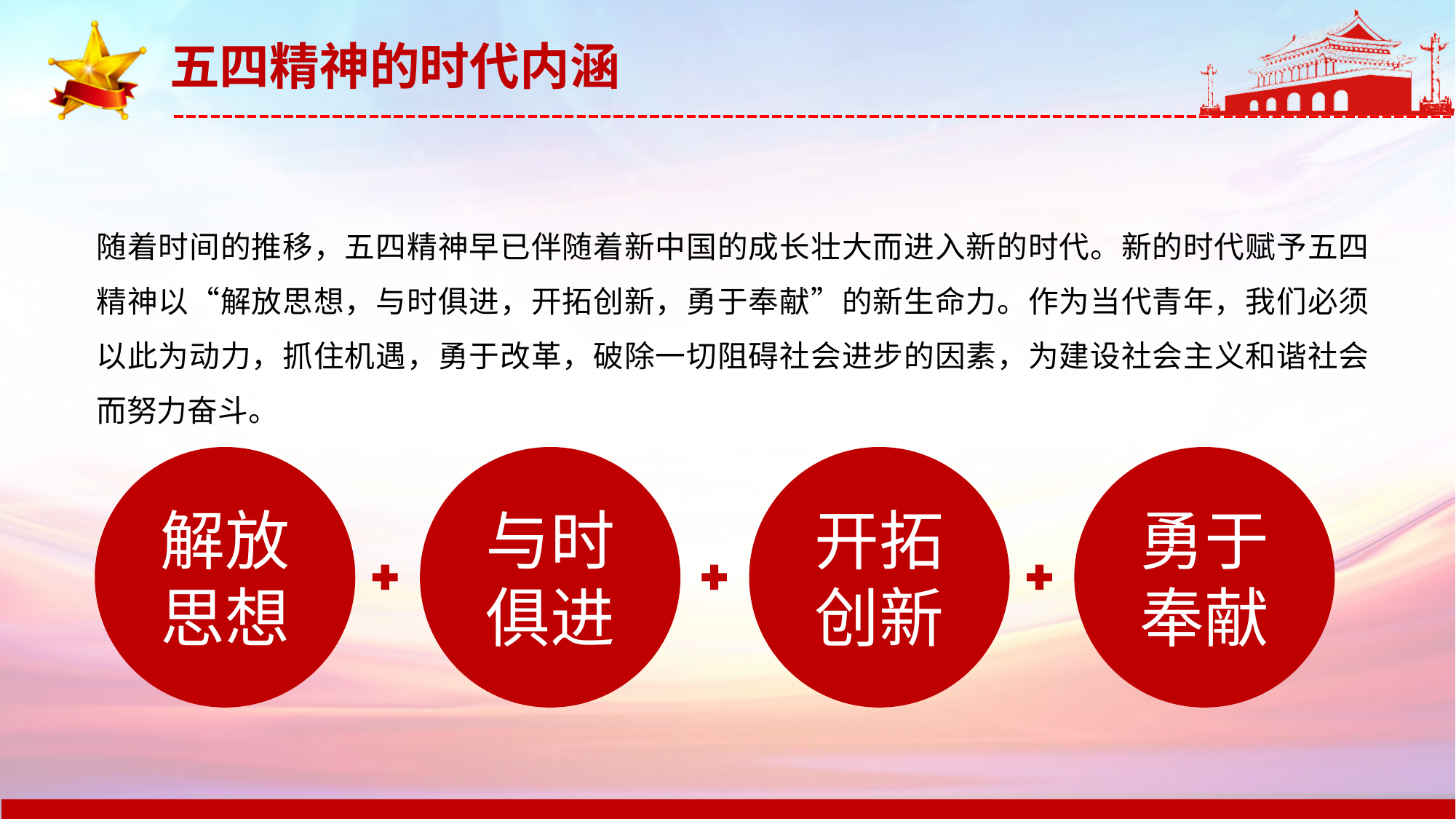

随着时间的推移，五四精神早已伴随着新中国的成长壮大而进入新的时代。新的时代赋予五四精神以“解放思想，与时俱进，开拓创新，勇于奉献”的新生命力。作为当代青年，我们必须以此为动力，抓住机遇，勇于改革，破除一切阻碍社会进步的因素，为建设社会主义和谐社会而努力奋斗。
解放
思想
与时
俱进
开拓
创新
勇于
奉献